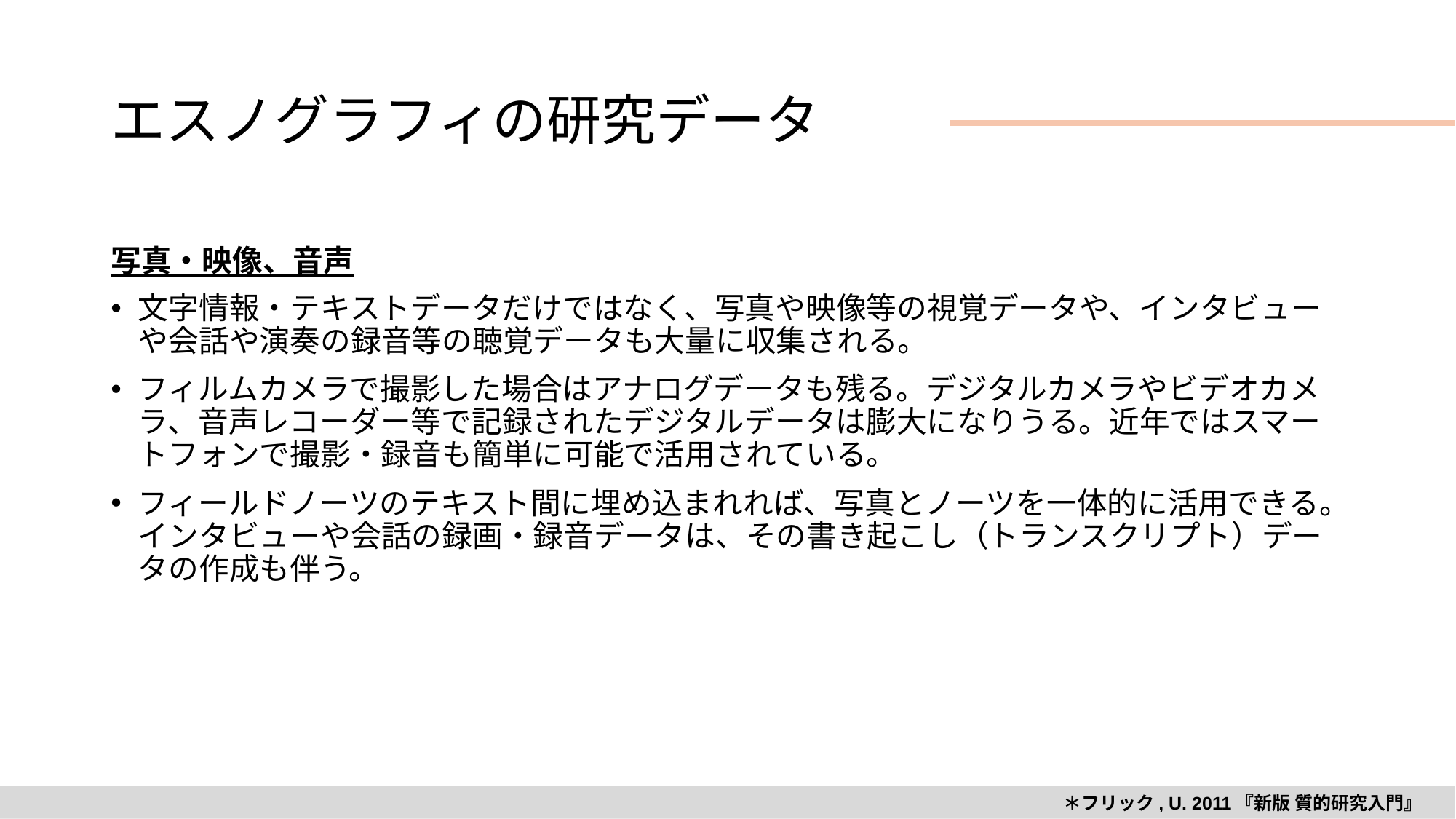

# エスノグラフィの研究データ
写真・映像、音声
文字情報・テキストデータだけではなく、写真や映像等の視覚データや、インタビューや会話や演奏の録音等の聴覚データも大量に収集される。
フィルムカメラで撮影した場合はアナログデータも残る。デジタルカメラやビデオカメラ、音声レコーダー等で記録されたデジタルデータは膨大になりうる。近年ではスマートフォンで撮影・録音も簡単に可能で活用されている。
フィールドノーツのテキスト間に埋め込まれれば、写真とノーツを一体的に活用できる。インタビューや会話の録画・録音データは、その書き起こし（トランスクリプト）データの作成も伴う。
＊フリック, U. 2011『新版 質的研究入門』